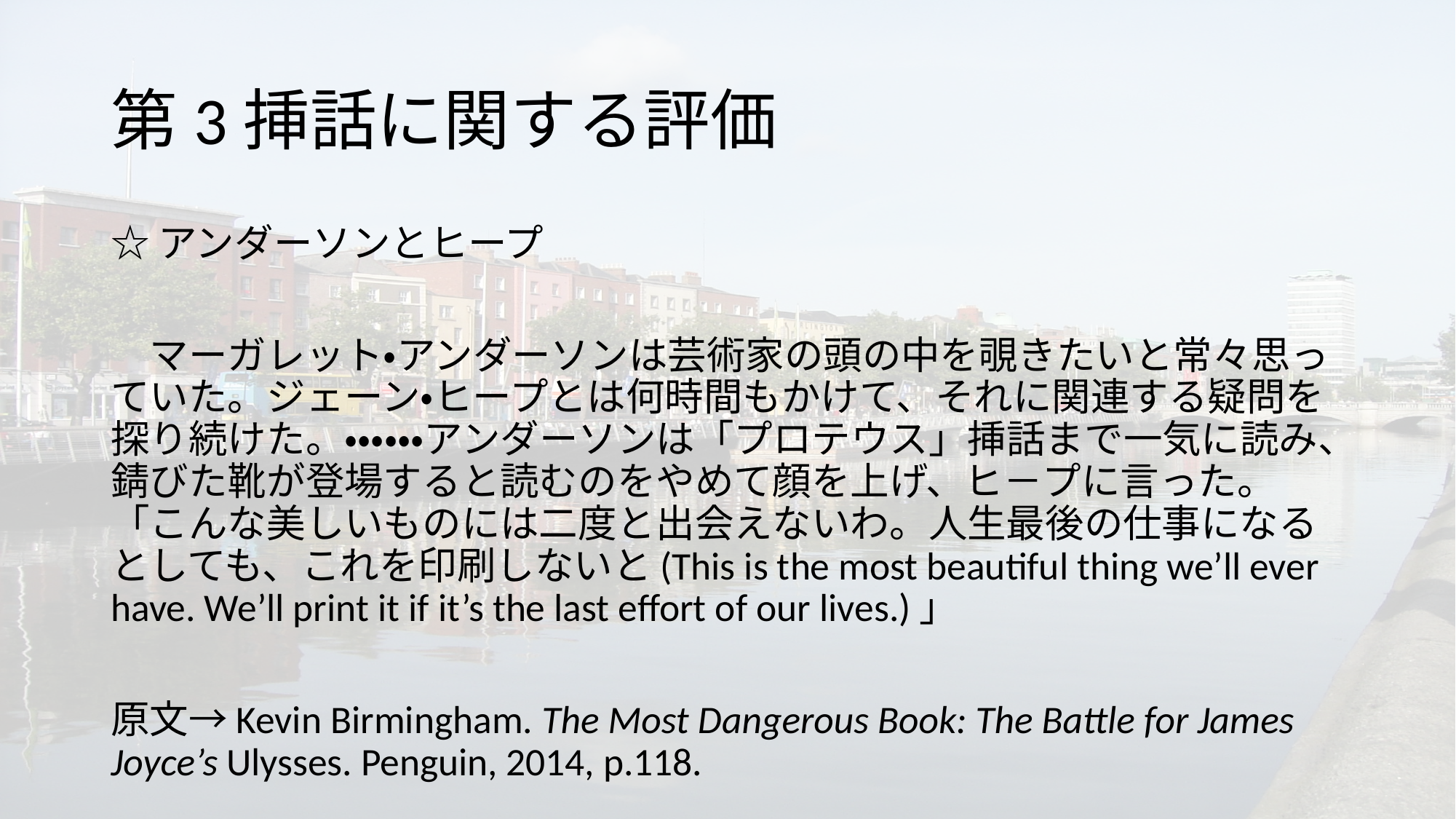

# 第3挿話に関する評価
☆アンダーソンとヒープ

　マーガレット・アンダーソンは芸術家の頭の中を覗きたいと常々思っていた。ジェーン・ヒープとは何時間もかけて、それに関連する疑問を探り続けた。・・・・・・アンダーソンは「プロテウス」挿話まで一気に読み、錆びた靴が登場すると読むのをやめて顔を上げ、ヒ－プに言った。「こんな美しいものには二度と出会えないわ。人生最後の仕事になるとしても、これを印刷しないと(This is the most beautiful thing we’ll ever have. We’ll print it if it’s the last effort of our lives.)」

原文→Kevin Birmingham. The Most Dangerous Book: The Battle for James Joyce’s Ulysses. Penguin, 2014, p.118.